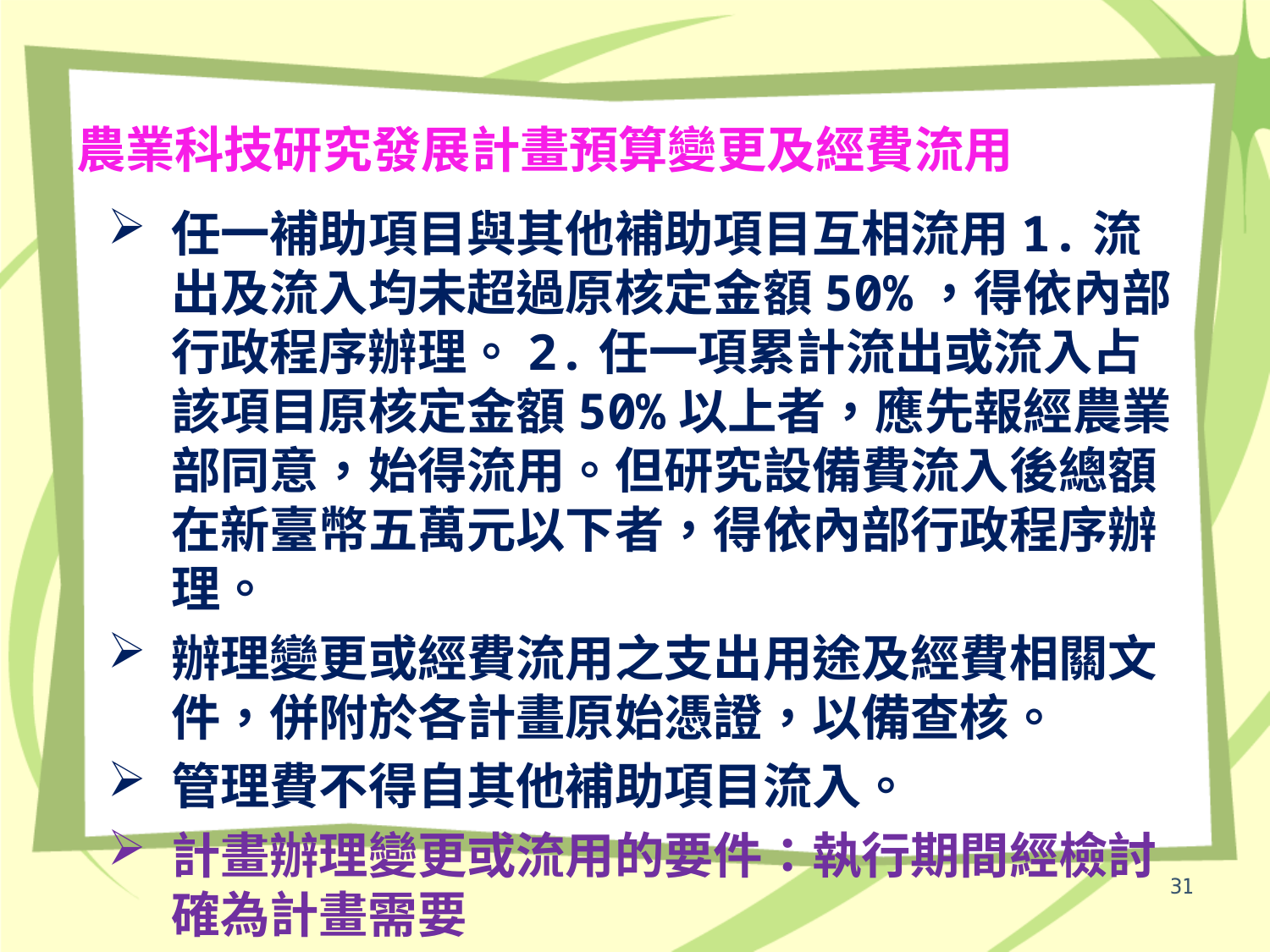

# 農業科技研究發展計畫預算變更及經費流用
任一補助項目與其他補助項目互相流用1.流出及流入均未超過原核定金額50%，得依內部行政程序辦理。2.任一項累計流出或流入占該項目原核定金額50%以上者，應先報經農業部同意，始得流用。但研究設備費流入後總額在新臺幣五萬元以下者，得依內部行政程序辦理。
辦理變更或經費流用之支出用途及經費相關文件，併附於各計畫原始憑證，以備查核。
管理費不得自其他補助項目流入。
計畫辦理變更或流用的要件：執行期間經檢討確為計畫需要

31